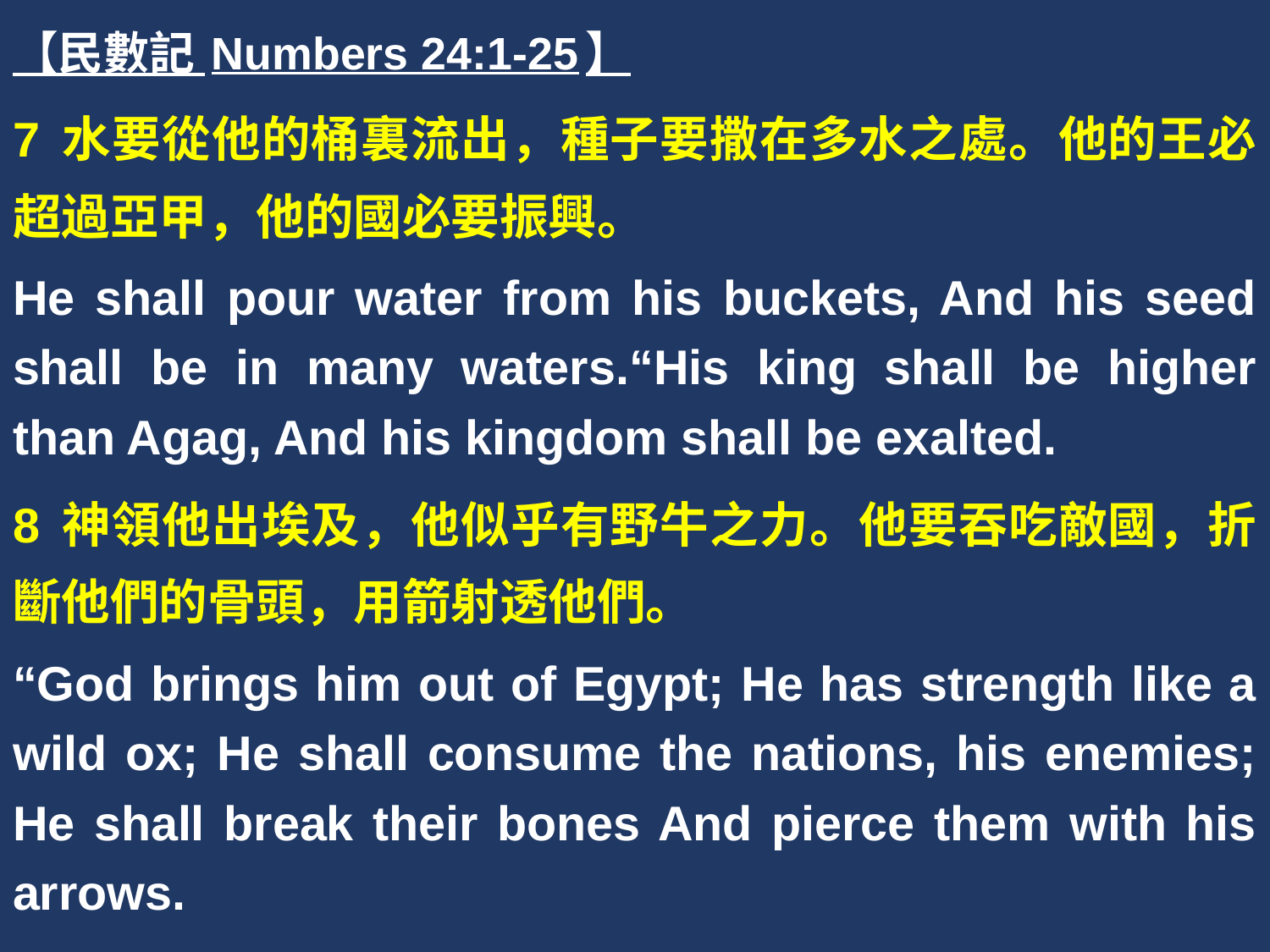

【民數記 Numbers 24:1-25】
7 水要從他的桶裏流出，種子要撒在多水之處。他的王必超過亞甲，他的國必要振興。
He shall pour water from his buckets, And his seed shall be in many waters.“His king shall be higher than Agag, And his kingdom shall be exalted.
8 神領他出埃及，他似乎有野牛之力。他要吞吃敵國，折斷他們的骨頭，用箭射透他們。
“God brings him out of Egypt; He has strength like a wild ox; He shall consume the nations, his enemies; He shall break their bones And pierce them with his arrows.